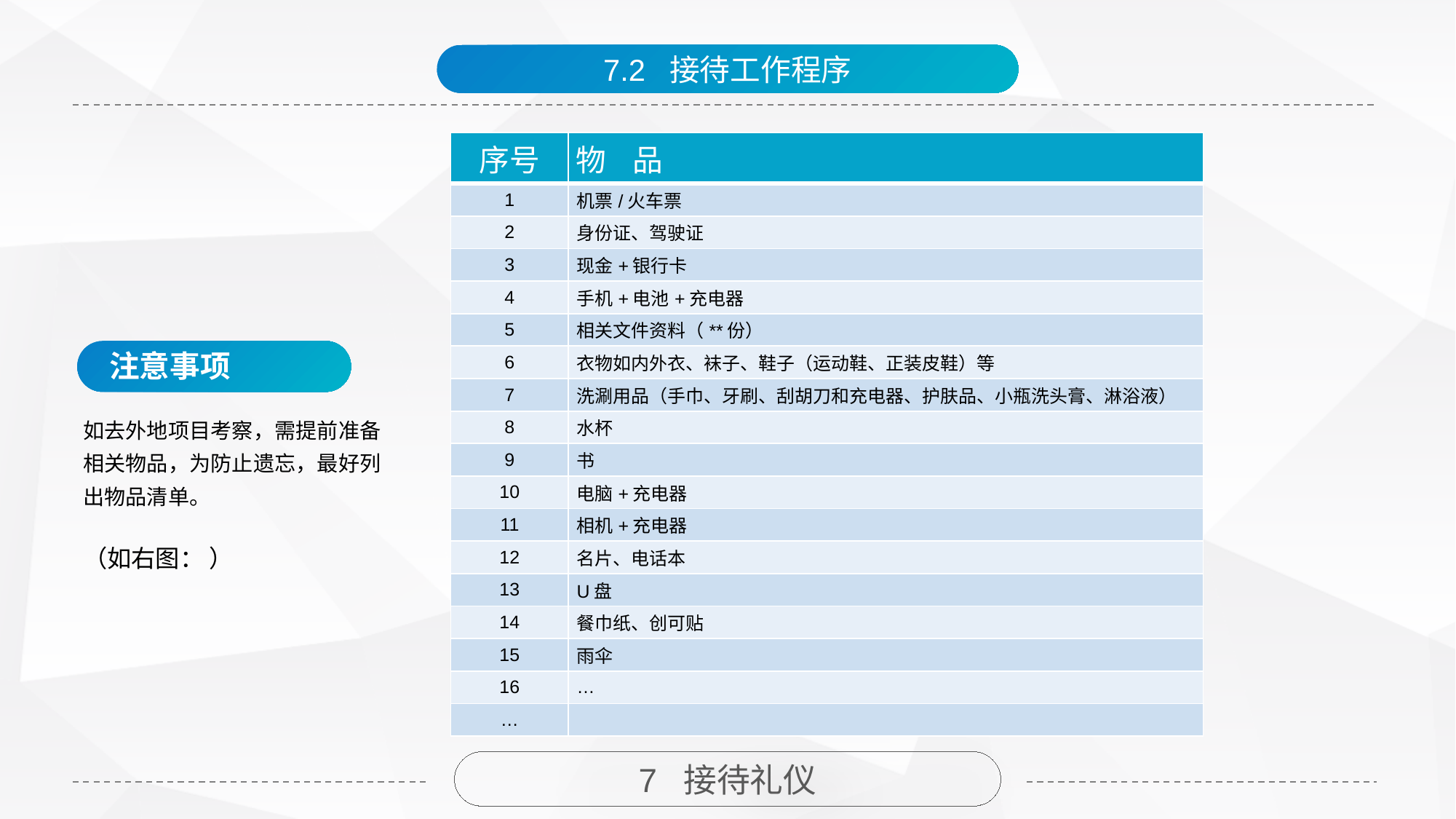

7.2  接待工作程序
| 序号 | 物 品 |
| --- | --- |
| 1 | 机票/火车票 |
| 2 | 身份证、驾驶证 |
| 3 | 现金+银行卡 |
| 4 | 手机+电池+充电器 |
| 5 | 相关文件资料（\*\*份） |
| 6 | 衣物如内外衣、袜子、鞋子（运动鞋、正装皮鞋）等 |
| 7 | 洗涮用品（手巾、牙刷、刮胡刀和充电器、护肤品、小瓶洗头膏、淋浴液） |
| 8 | 水杯 |
| 9 | 书 |
| 10 | 电脑+充电器 |
| 11 | 相机+充电器 |
| 12 | 名片、电话本 |
| 13 | U盘 |
| 14 | 餐巾纸、创可贴 |
| 15 | 雨伞 |
| 16 | … |
| … |  |

注意事项
如去外地项目考察，需提前准备相关物品，为防止遗忘，最好列出物品清单。
（如右图： ）
7  接待礼仪